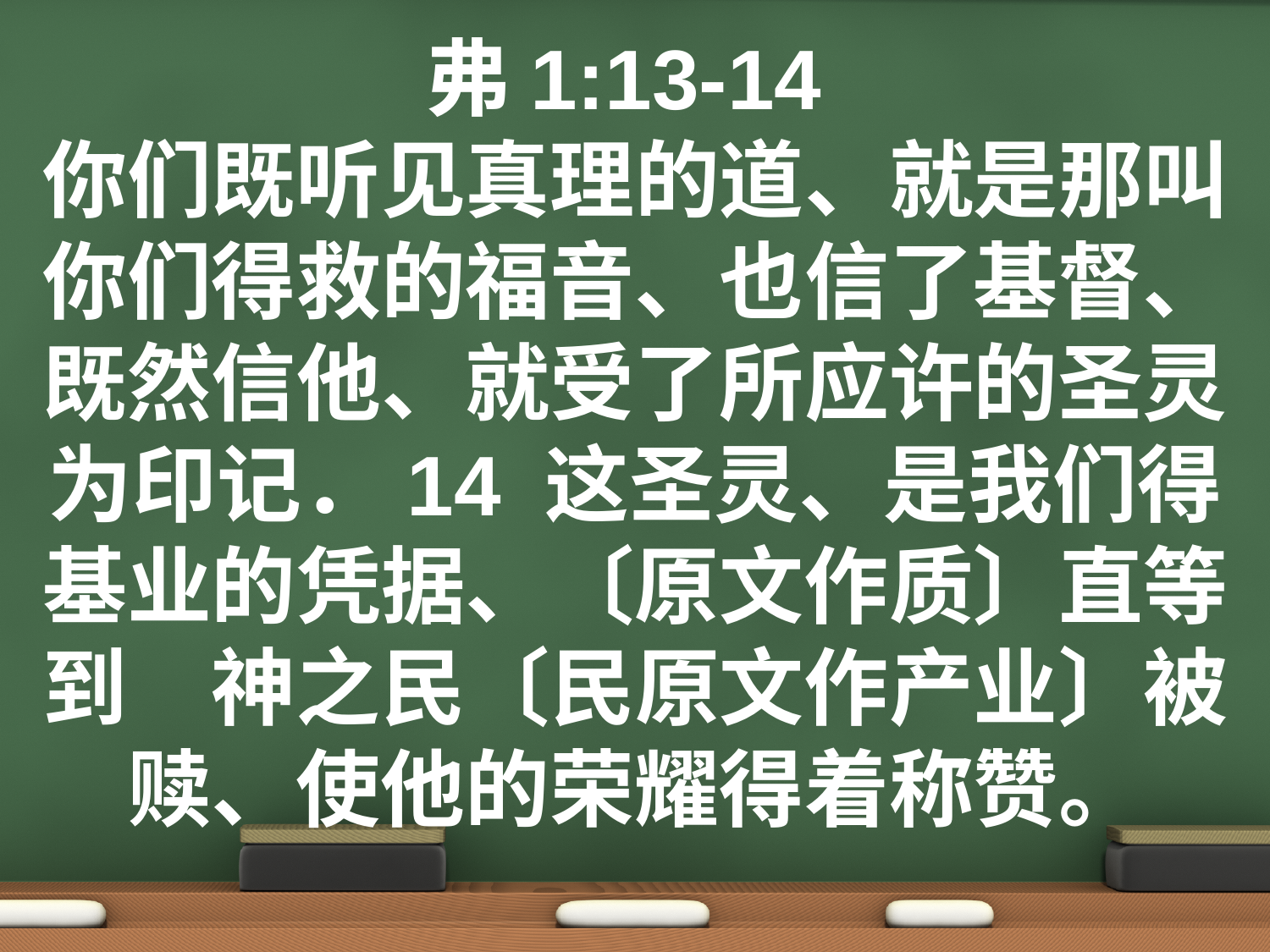

弗1:13-14
你们既听见真理的道、就是那叫你们得救的福音、也信了基督、既然信他、就受了所应许的圣灵为印记．14 这圣灵、是我们得基业的凭据、〔原文作质〕直等到　神之民〔民原文作产业〕被赎、使他的荣耀得着称赞。